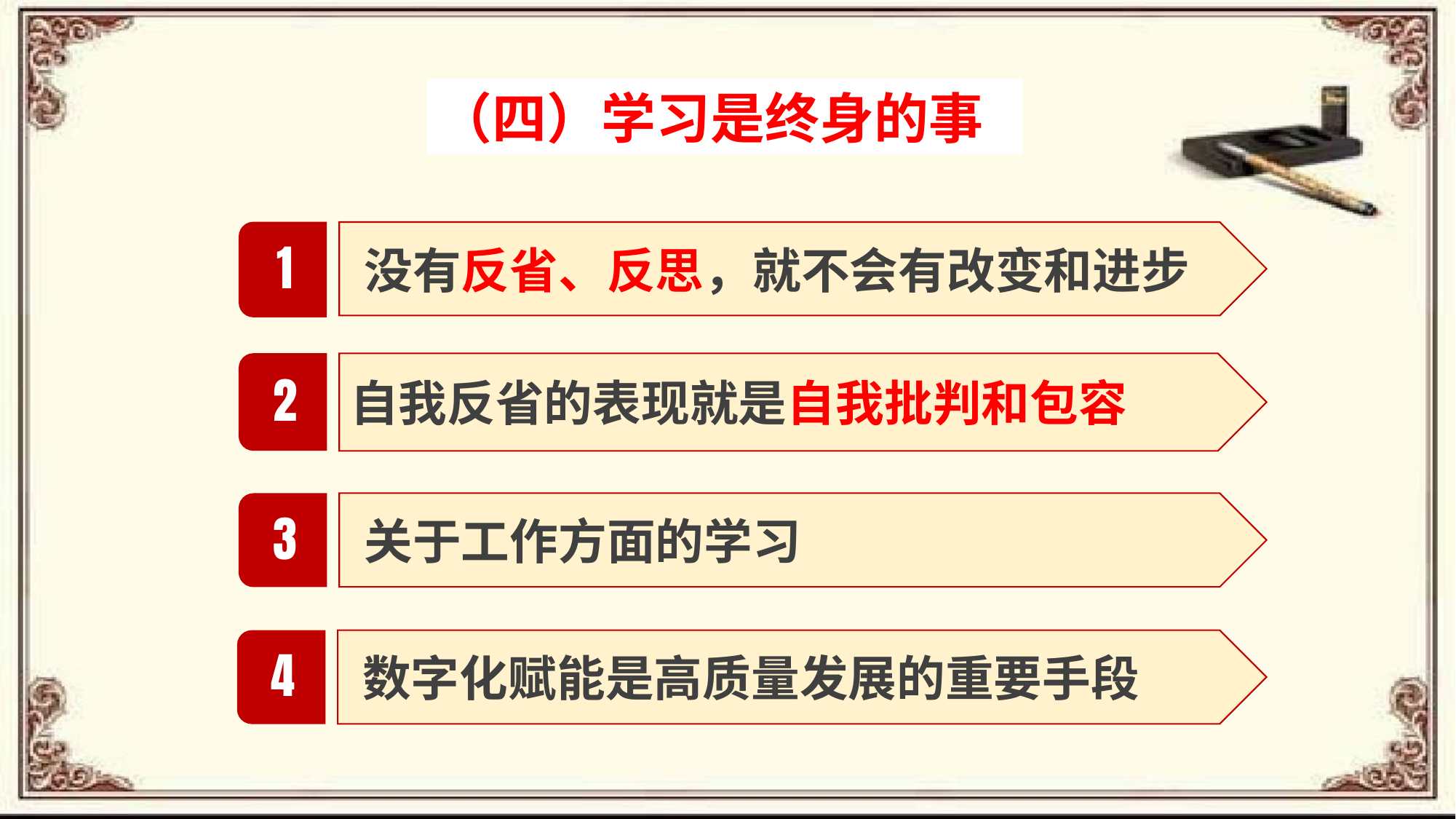

（四）学习是终身的事
 没有反省、反思，就不会有改变和进步
1
自我反省的表现就是自我批判和包容
2
 关于工作方面的学习
3
 数字化赋能是高质量发展的重要手段
4